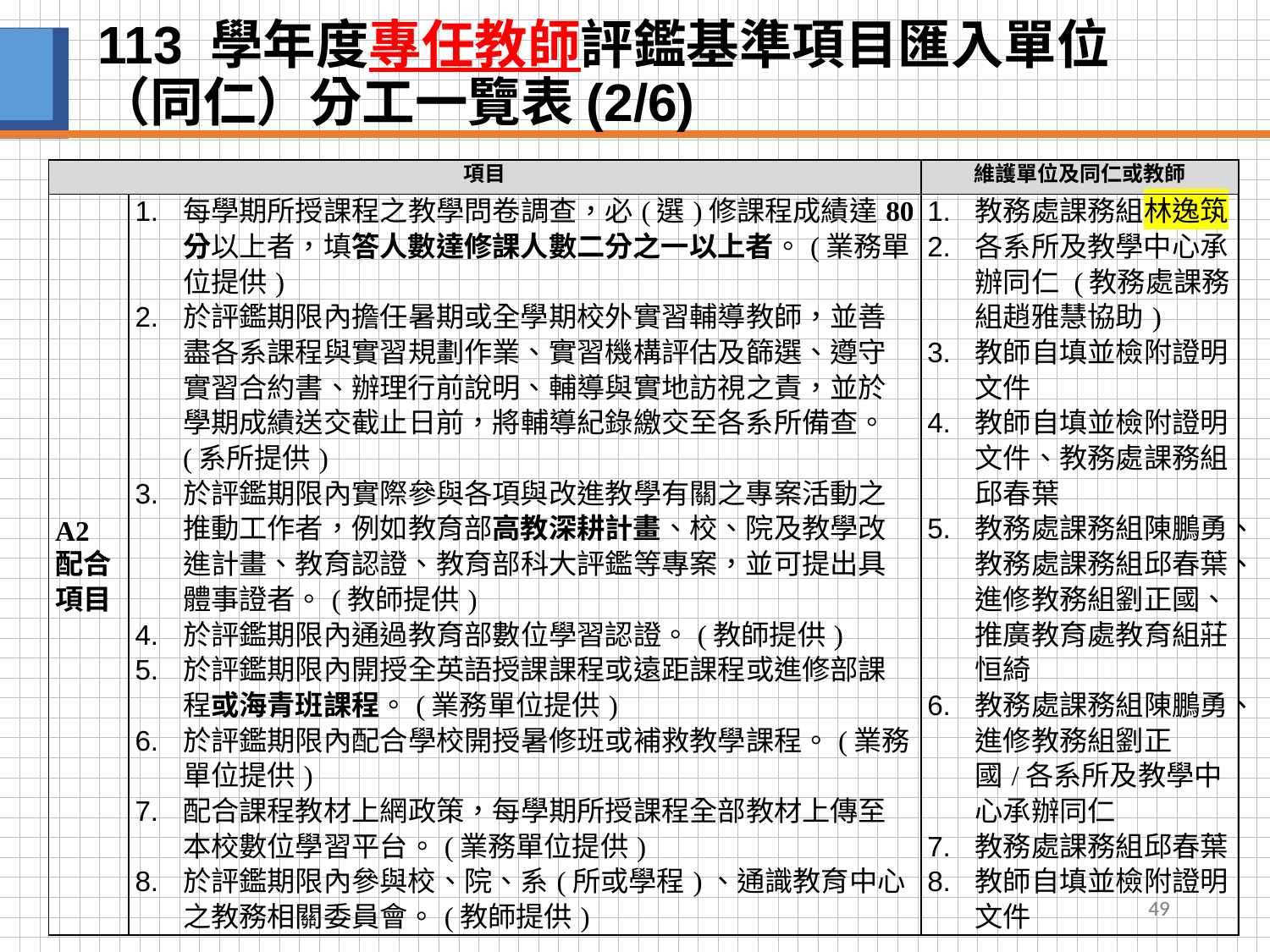

# 113 學年度專任教師評鑑基準項目匯入單位（同仁）分工一覽表(2/6)
| 項目 |  | 維護單位及同仁或教師 |
| --- | --- | --- |
| A2配合項目 | 每學期所授課程之教學問卷調查，必(選)修課程成績達80分以上者，填答人數達修課人數二分之一以上者。(業務單位提供) 於評鑑期限內擔任暑期或全學期校外實習輔導教師，並善盡各系課程與實習規劃作業、實習機構評估及篩選、遵守實習合約書、辦理行前說明、輔導與實地訪視之責，並於學期成績送交截止日前，將輔導紀錄繳交至各系所備查。(系所提供) 於評鑑期限內實際參與各項與改進教學有關之專案活動之推動工作者，例如教育部高教深耕計畫、校、院及教學改進計畫、教育認證、教育部科大評鑑等專案，並可提出具體事證者。(教師提供) 於評鑑期限內通過教育部數位學習認證。(教師提供) 於評鑑期限內開授全英語授課課程或遠距課程或進修部課程或海青班課程。(業務單位提供) 於評鑑期限內配合學校開授暑修班或補救教學課程。(業務單位提供) 配合課程教材上網政策，每學期所授課程全部教材上傳至本校數位學習平台。(業務單位提供) 於評鑑期限內參與校、院、系(所或學程)、通識教育中心之教務相關委員會。(教師提供) | 教務處課務組林逸筑 各系所及教學中心承辦同仁 (教務處課務組趙雅慧協助) 教師自填並檢附證明文件 教師自填並檢附證明文件、教務處課務組邱春葉 教務處課務組陳鵬勇、教務處課務組邱春葉、進修教務組劉正國、推廣教育處教育組莊恒綺 教務處課務組陳鵬勇、進修教務組劉正國/各系所及教學中心承辦同仁 教務處課務組邱春葉 教師自填並檢附證明文件 |
49